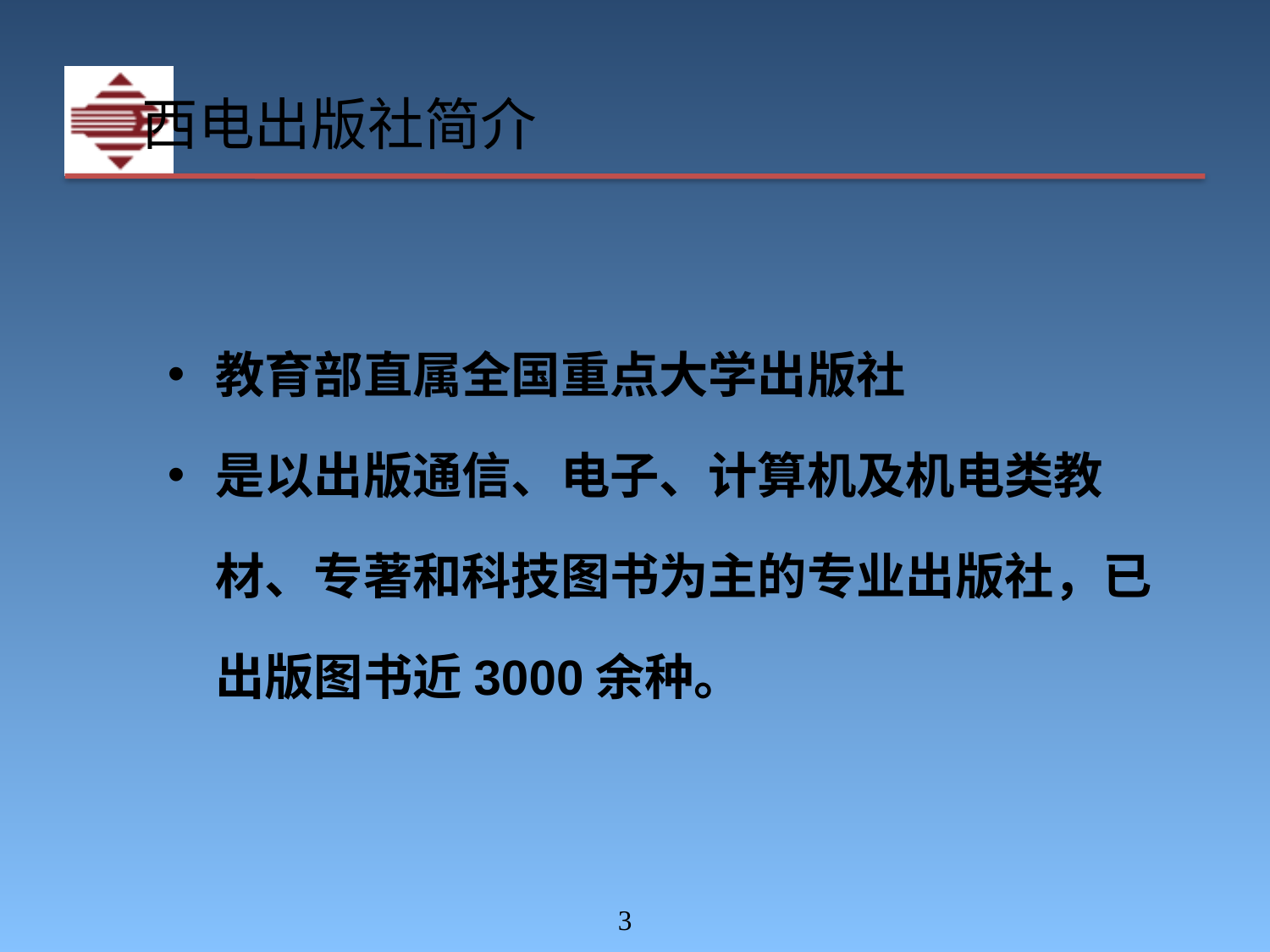

西电出版社简介
教育部直属全国重点大学出版社
是以出版通信、电子、计算机及机电类教材、专著和科技图书为主的专业出版社，已出版图书近3000余种。
3